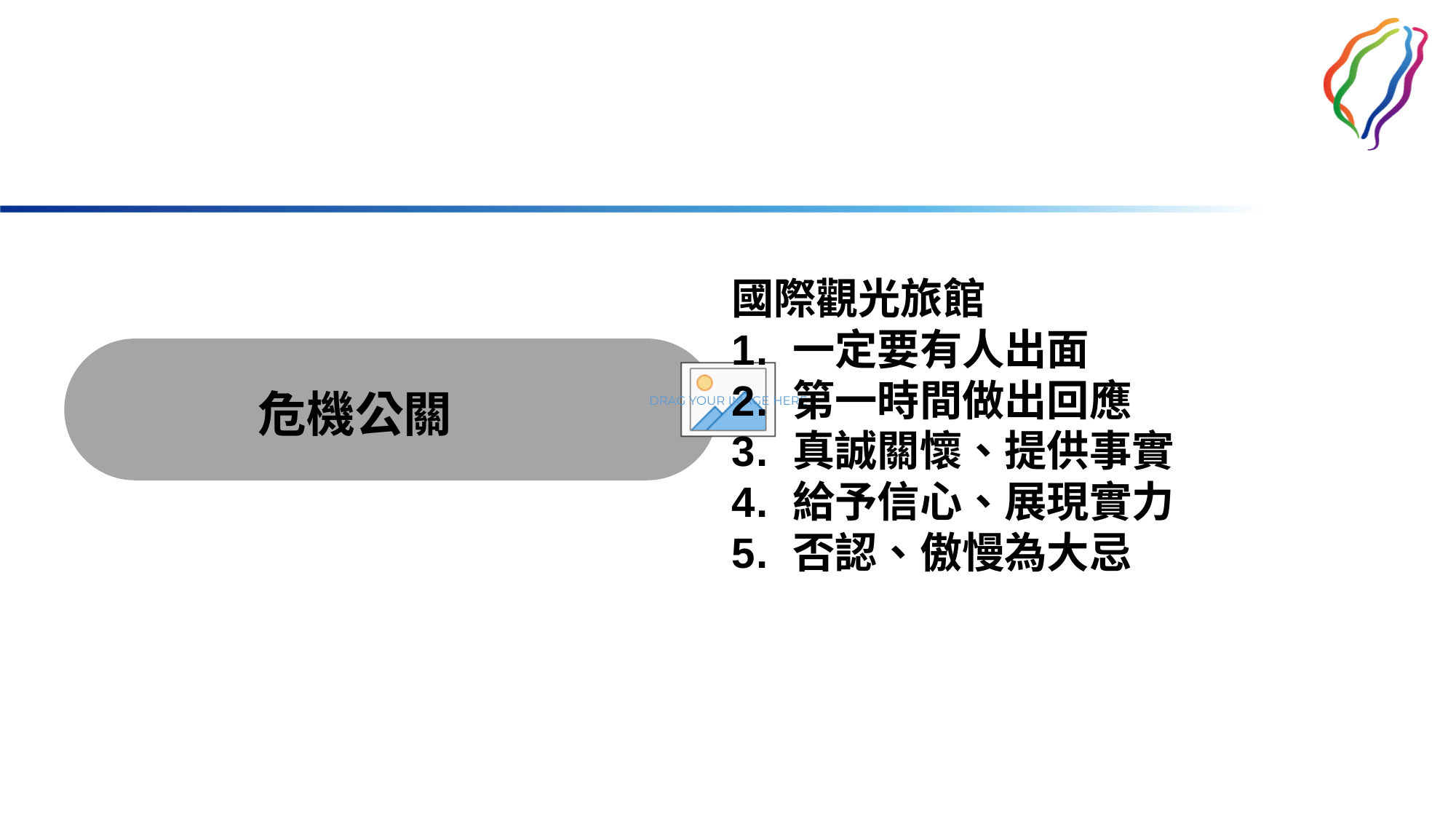

國際觀光旅館
一定要有人出面
第一時間做出回應
真誠關懷、提供事實
給予信心、展現實力
否認、傲慢為大忌

         危機公關